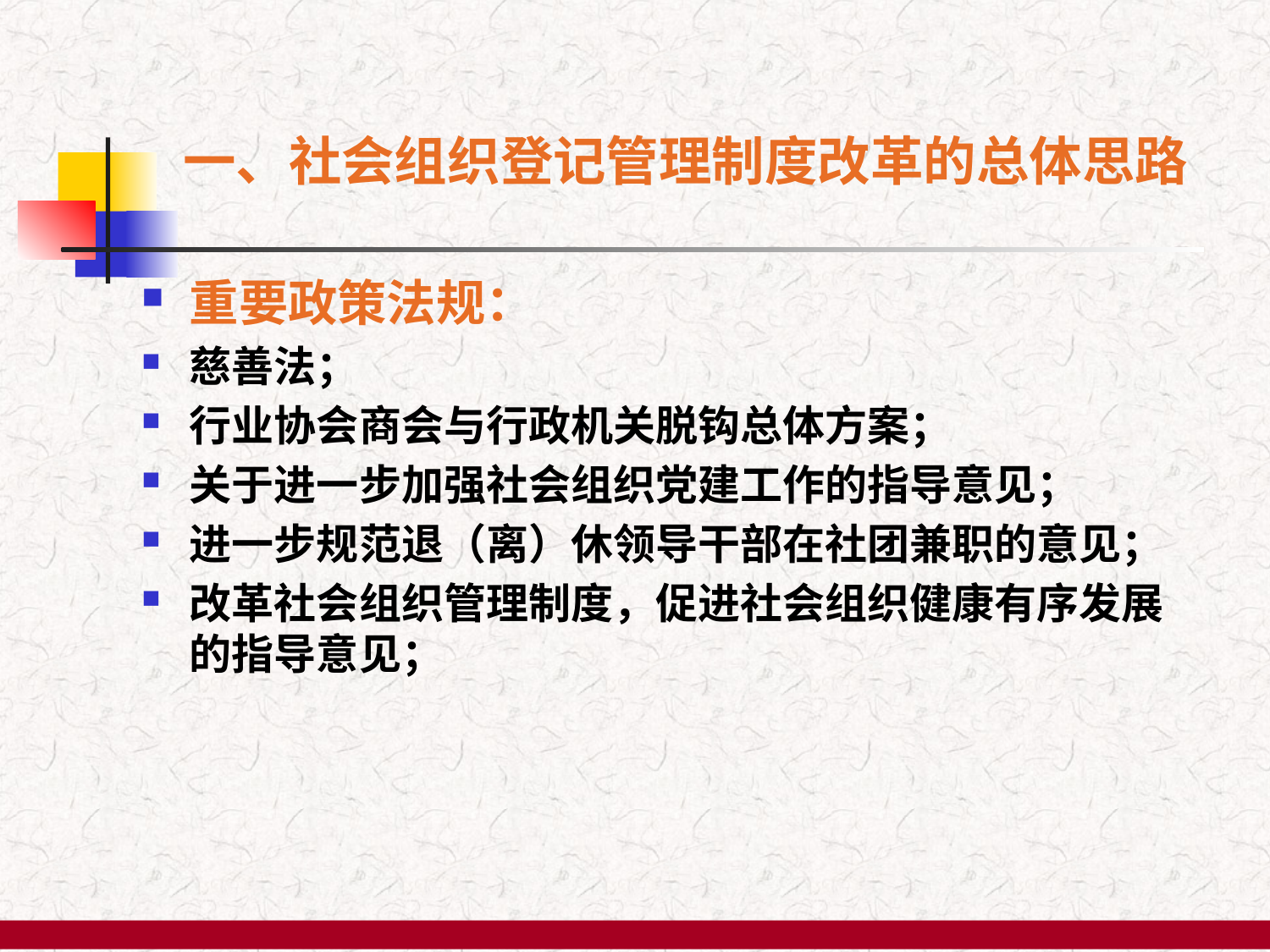

# 一、社会组织登记管理制度改革的总体思路
重要政策法规：
慈善法；
行业协会商会与行政机关脱钩总体方案；
关于进一步加强社会组织党建工作的指导意见；
进一步规范退（离）休领导干部在社团兼职的意见；
改革社会组织管理制度，促进社会组织健康有序发展的指导意见；